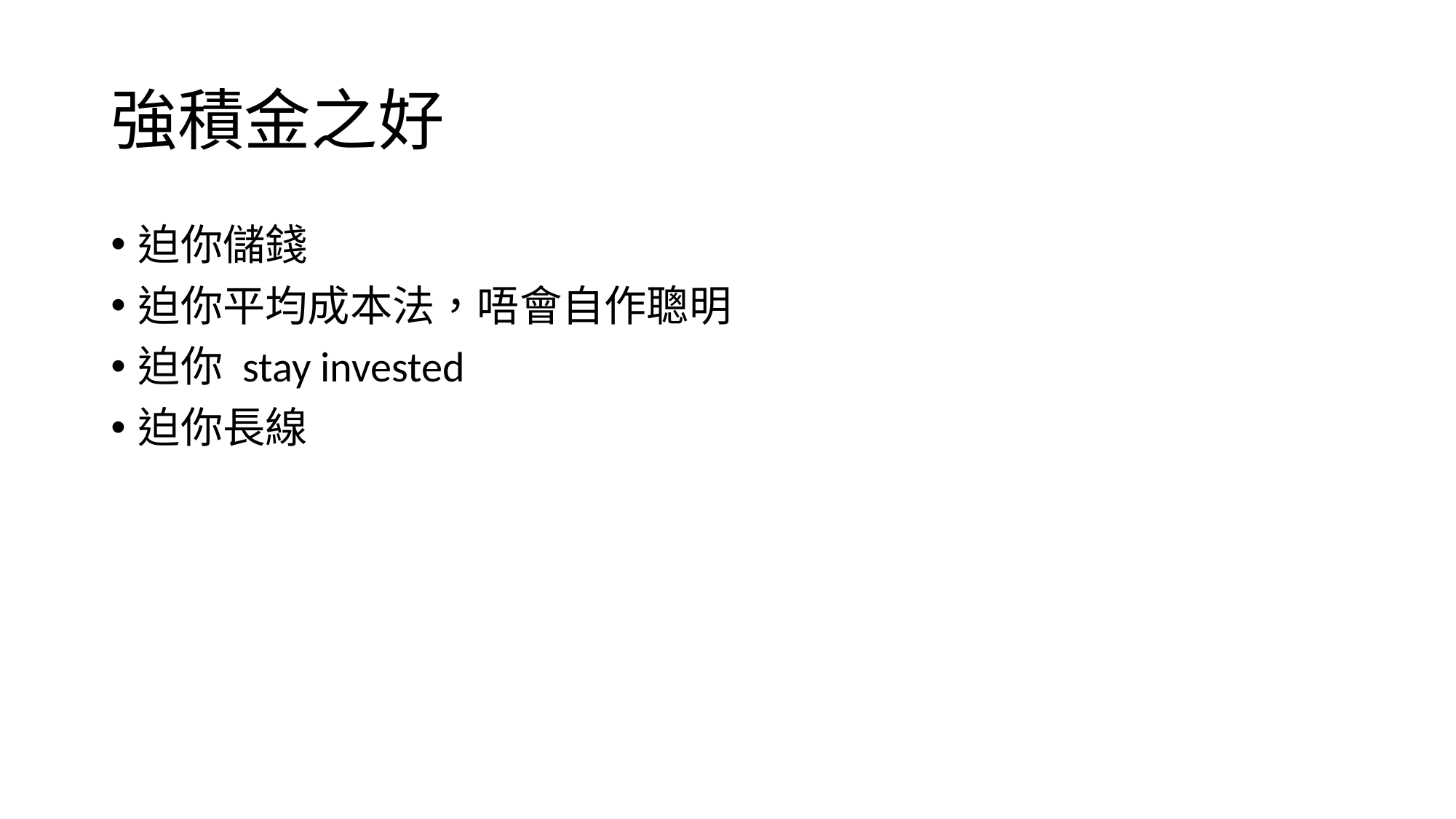

# 強積金之好
迫你儲錢
迫你平均成本法，唔會自作聰明
迫你 stay invested
迫你長線